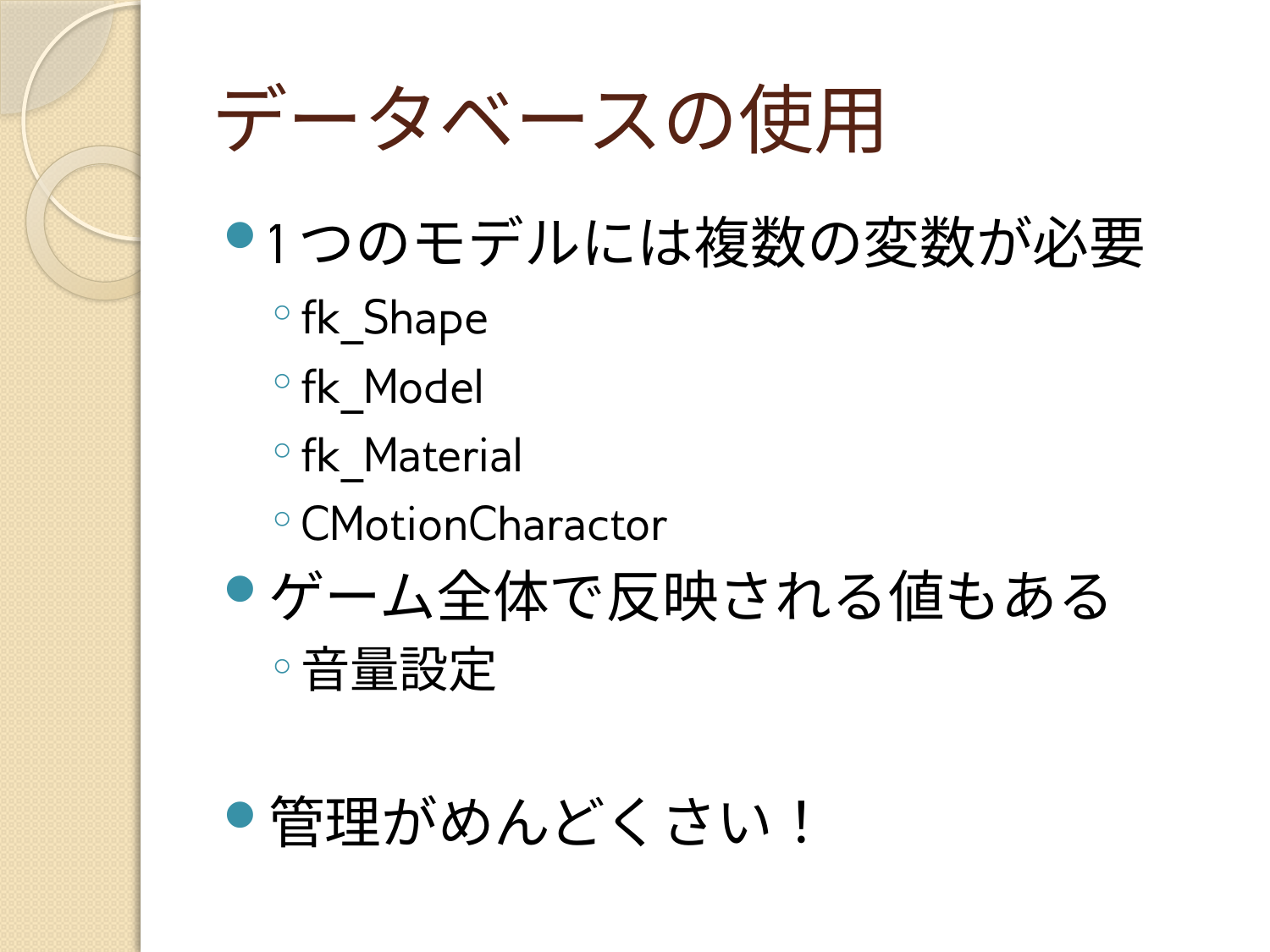

# データベースの使用
1つのモデルには複数の変数が必要
fk_Shape
fk_Model
fk_Material
CMotionCharactor
ゲーム全体で反映される値もある
音量設定

管理がめんどくさい！